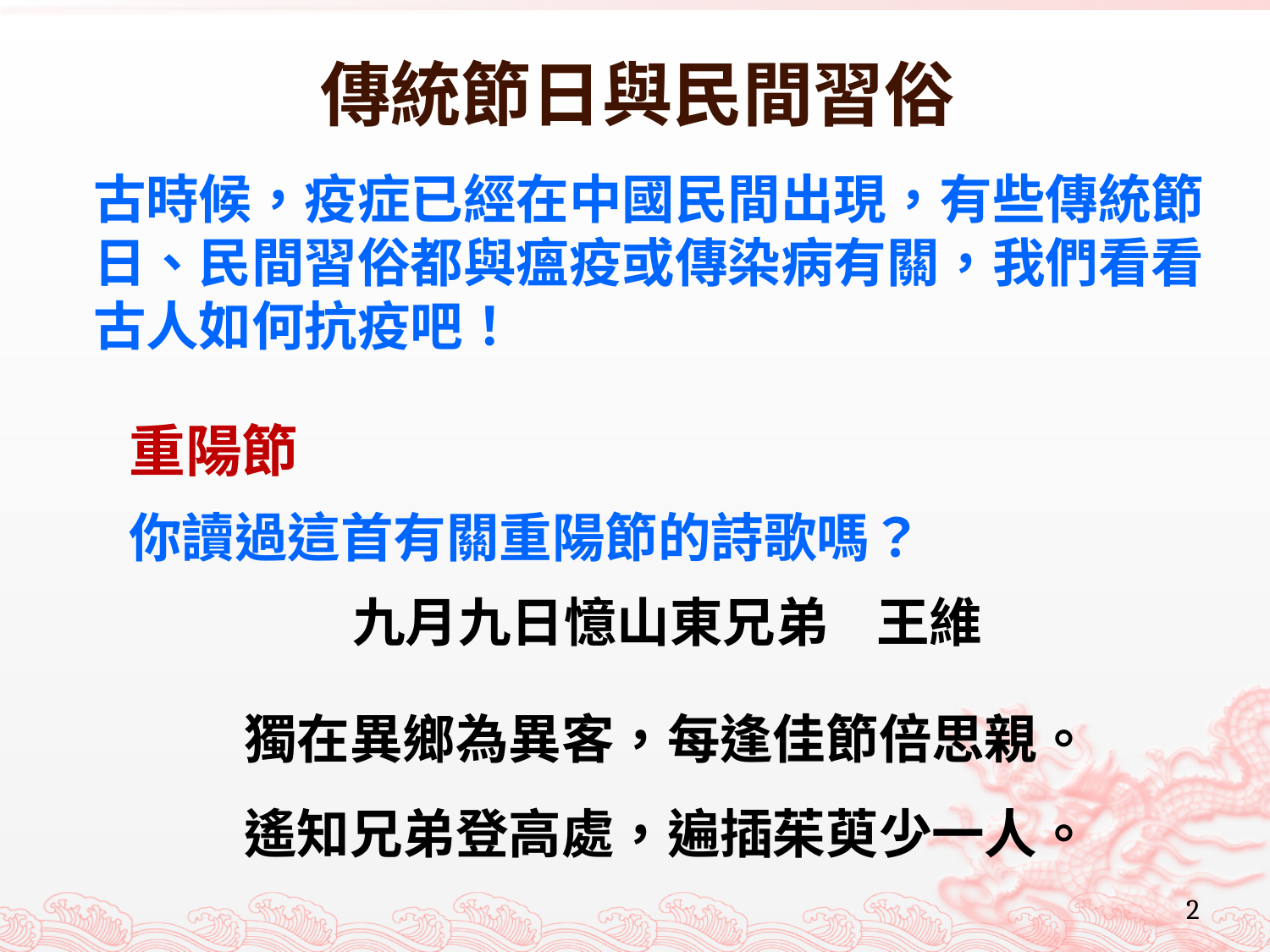

# 傳統節日與民間習俗
古時候，疫症已經在中國民間出現，有些傳統節日、民間習俗都與瘟疫或傳染病有關，我們看看古人如何抗疫吧！
重陽節
你讀過這首有關重陽節的詩歌嗎？
九月九日憶山東兄弟    王維
獨在異鄉為異客，每逢佳節倍思親。
遙知兄弟登高處，遍插茱萸少一人。

2